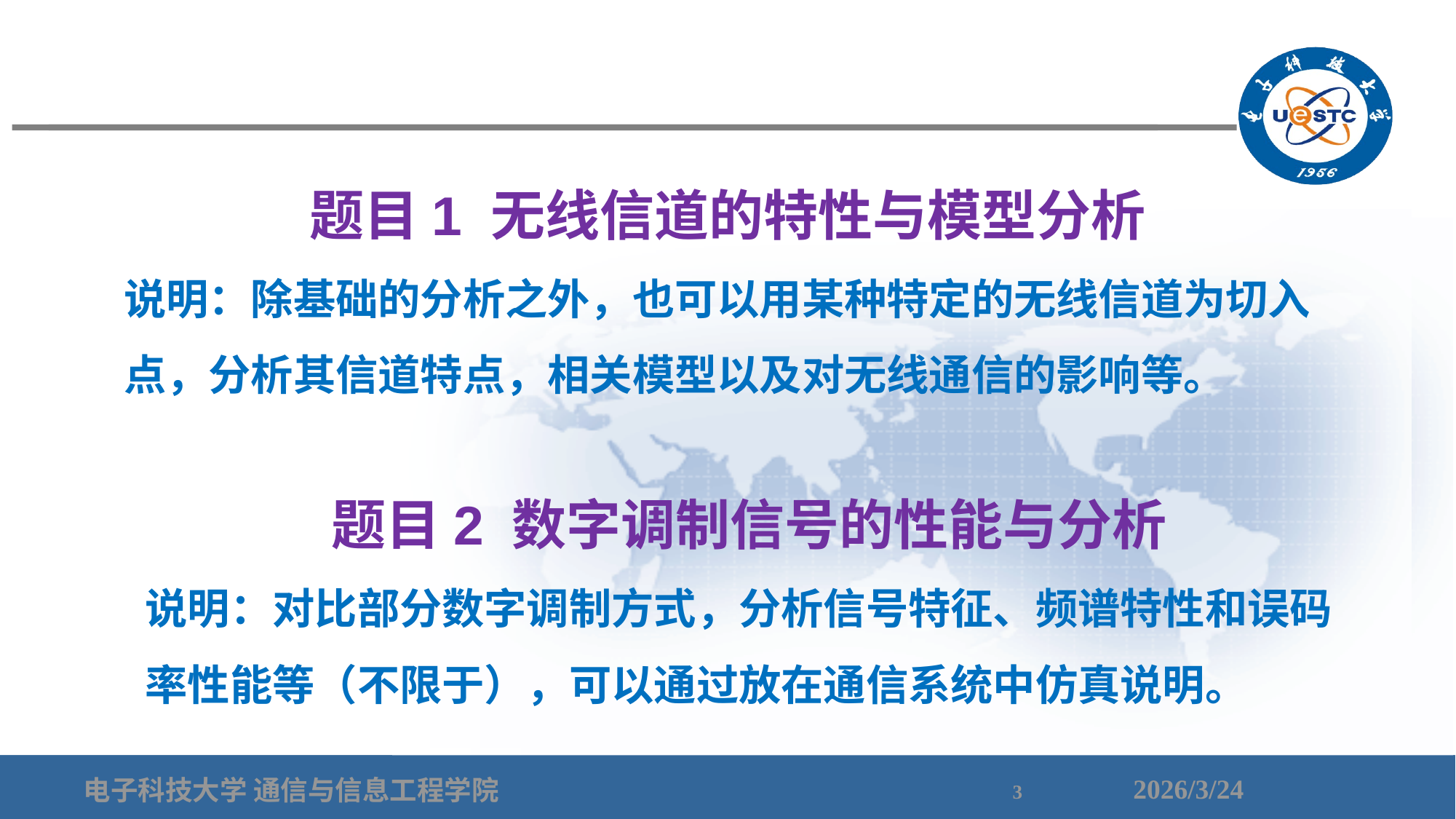

题目1 无线信道的特性与模型分析
说明：除基础的分析之外，也可以用某种特定的无线信道为切入点，分析其信道特点，相关模型以及对无线通信的影响等。
题目2 数字调制信号的性能与分析
说明：对比部分数字调制方式，分析信号特征、频谱特性和误码率性能等（不限于），可以通过放在通信系统中仿真说明。